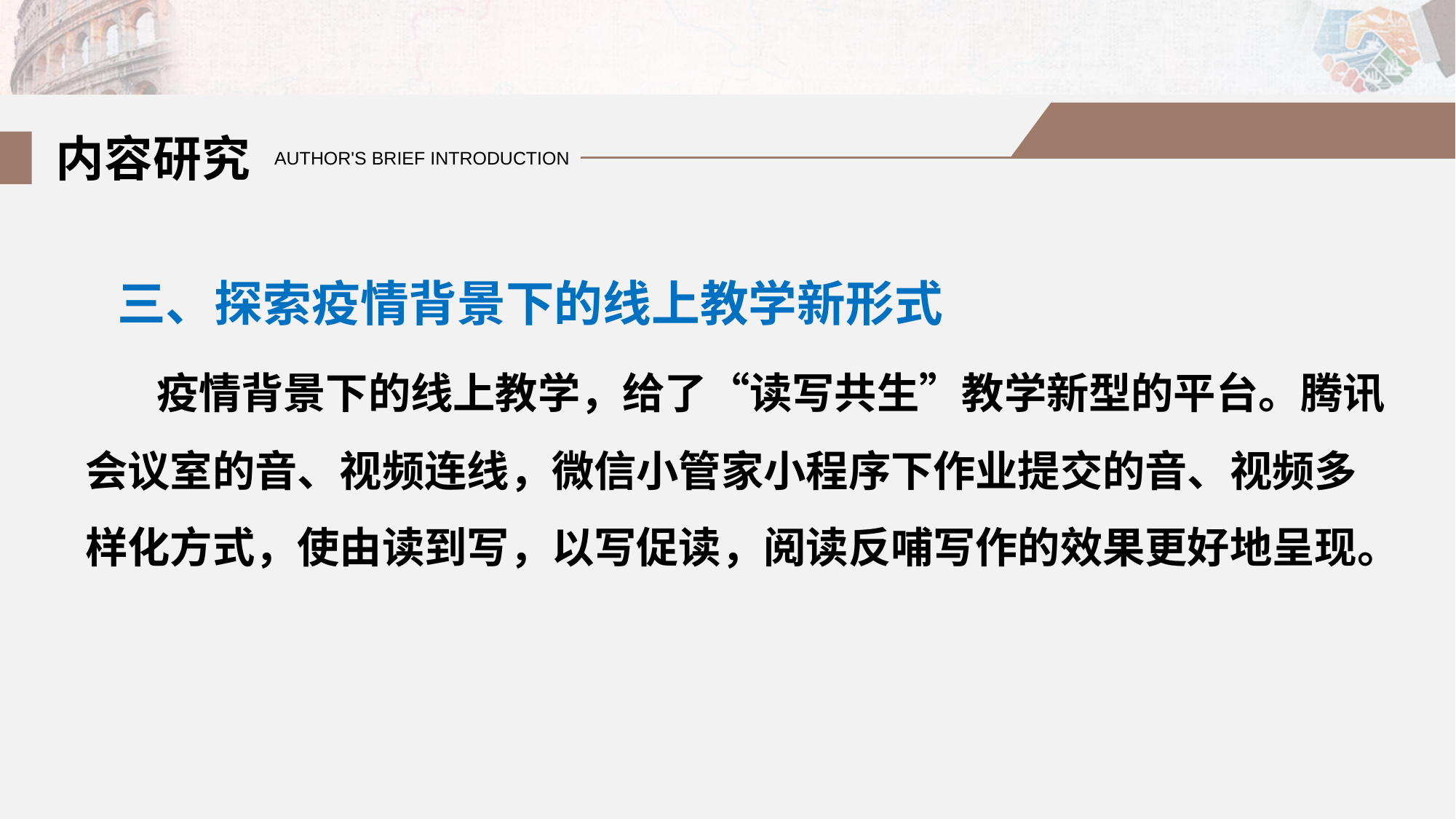

内容研究

AUTHOR'S BRIEF INTRODUCTION
三、探索疫情背景下的线上教学新形式
   疫情背景下的线上教学，给了“读写共生”教学新型的平台。腾讯会议室的音、视频连线，微信小管家小程序下作业提交的音、视频多样化方式，使由读到写，以写促读，阅读反哺写作的效果更好地呈现。